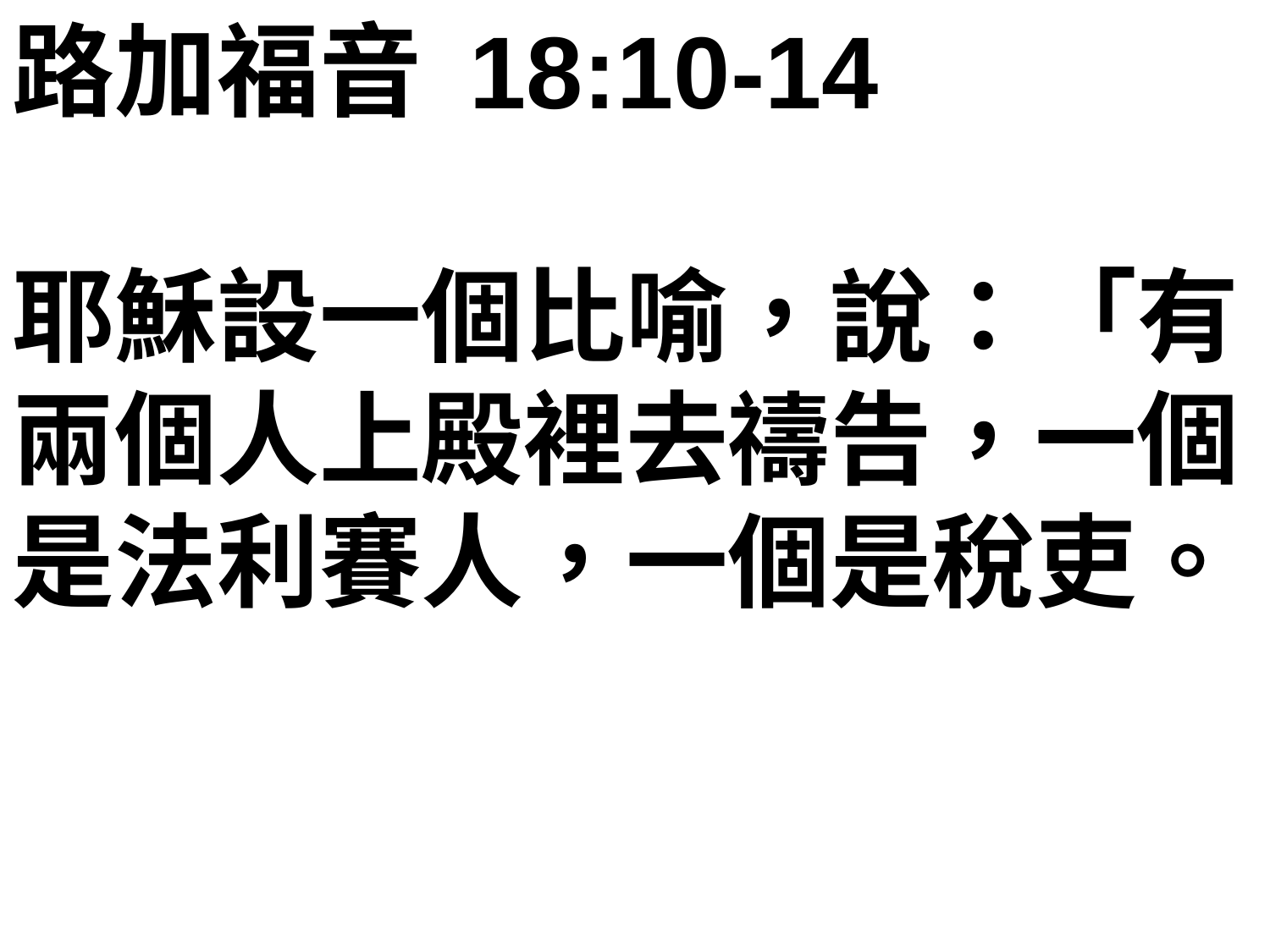

路加福音 18:10-14

耶穌設一個比喻，說：「有兩個人上殿裡去禱告，一個是法利賽人，一個是稅吏。